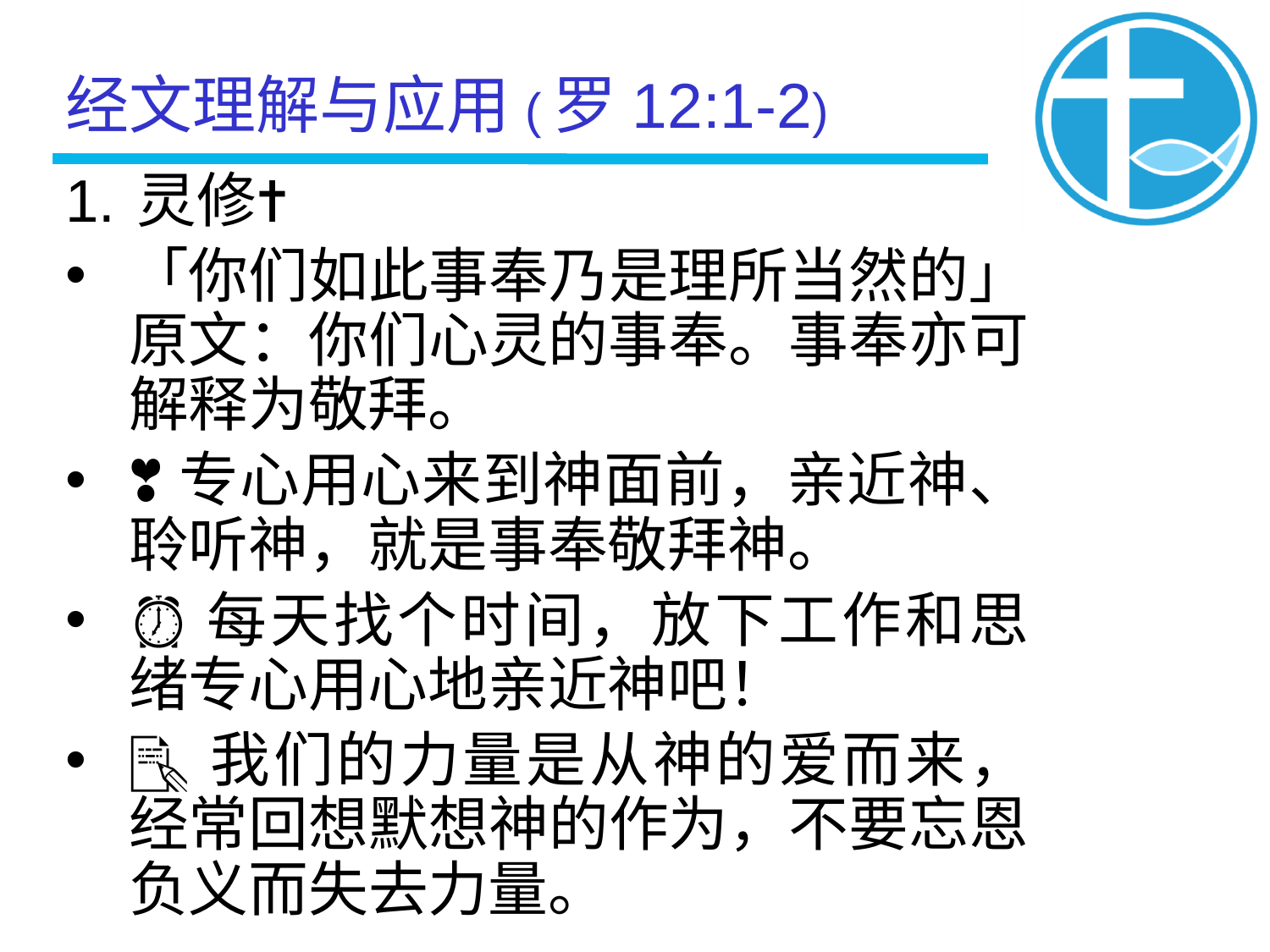

经文理解与应用(罗12:1-2)

灵修✝️
「你们如此事奉乃是理所当然的」原文：你们心灵的事奉。事奉亦可解释为敬拜。
❣️专心用心来到神面前，亲近神、聆听神，就是事奉敬拜神。
⏰每天找个时间，放下工作和思绪专心用心地亲近神吧！
📝我们的力量是从神的爱而来，经常回想默想神的作为，不要忘恩负义而失去力量。